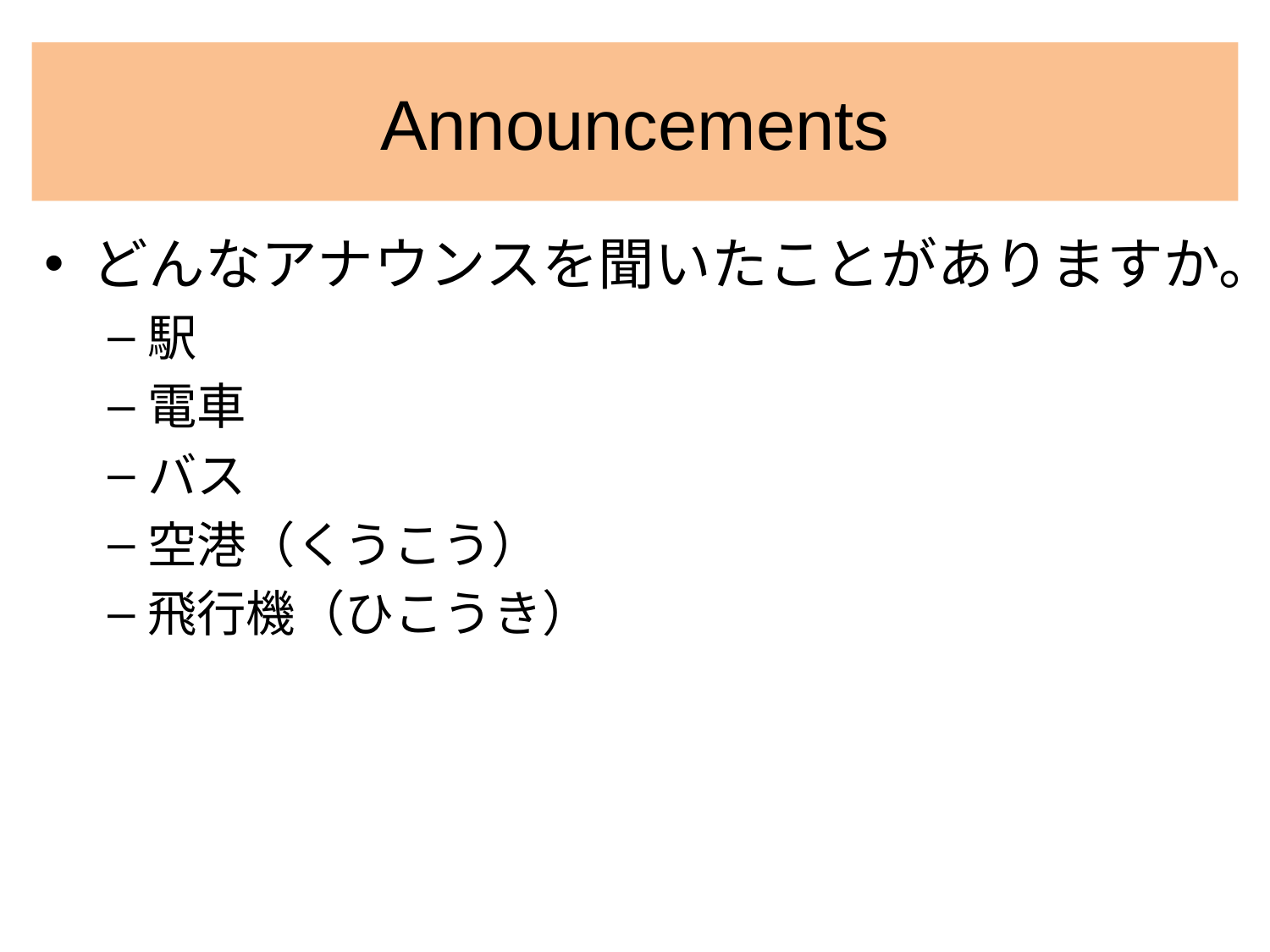

# Announcements
どんなアナウンスを聞いたことがありますか。
駅
電車
バス
空港（くうこう）
飛行機（ひこうき）